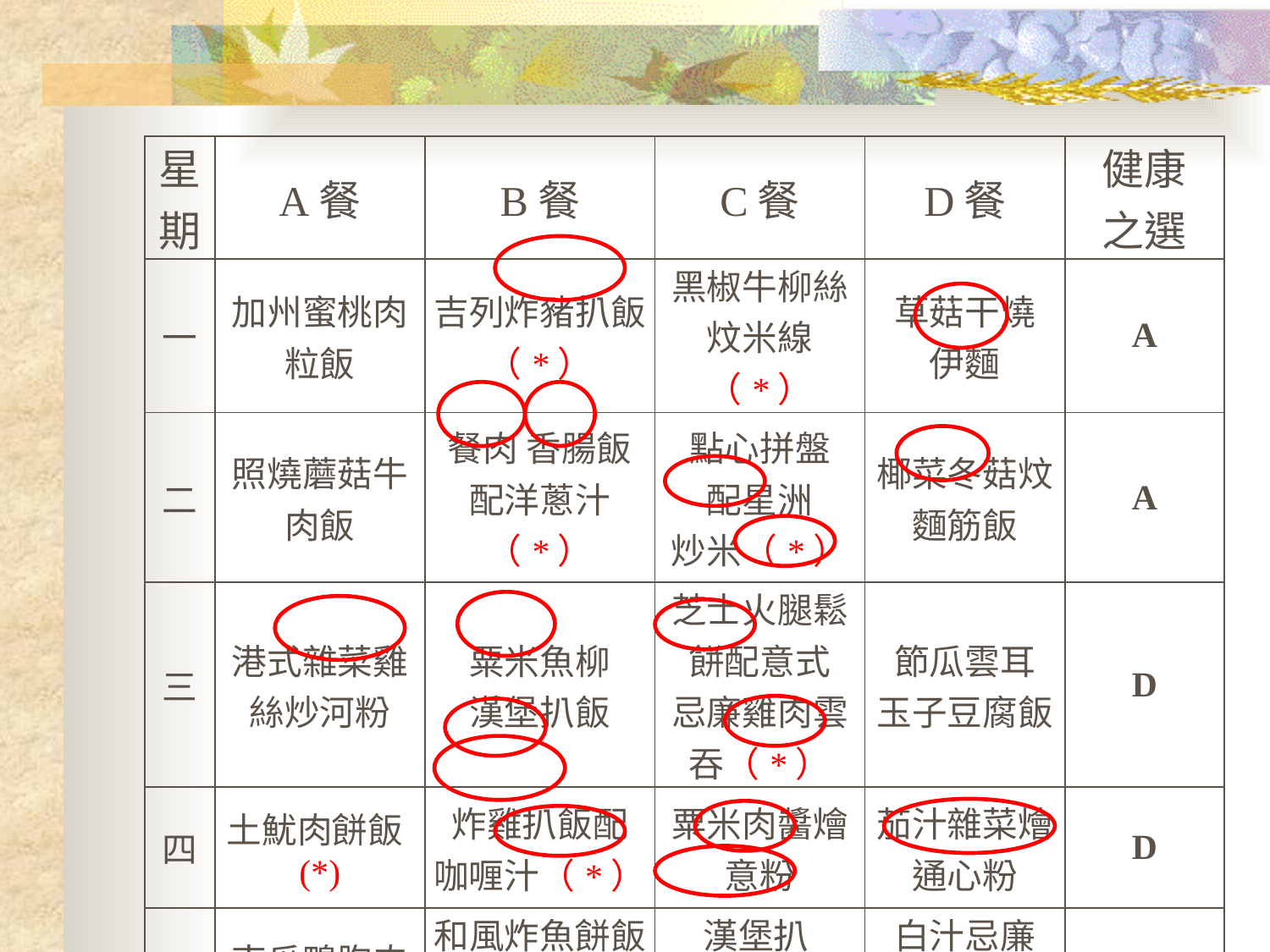

| 星期 | A餐 | B餐 | C餐 | D餐 | 健康 之選 |
| --- | --- | --- | --- | --- | --- |
| 一 | 加州蜜桃肉粒飯 | 吉列炸豬扒飯（\*） | 黑椒牛柳絲炆米線（\*） | 草菇干燒 伊麵 | A |
| 二 | 照燒蘑菇牛肉飯 | 餐肉 香腸飯 配洋蔥汁（\*） | 點心拼盤 配星洲 炒米（\*） | 椰菜冬菇炆麵筋飯 | A |
| 三 | 港式雜菜雞絲炒河粉 | 粟米魚柳 漢堡扒飯 | 芝士火腿鬆餅配意式 忌廉雞肉雲吞（\*） | 節瓜雲耳 玉子豆腐飯 | D |
| 四 | 土魷肉餅飯(\*) | 炸雞扒飯配 咖喱汁（\*） | 粟米肉醬燴意粉 | 茄汁雜菜燴通心粉 | D |
| 五 | 南瓜鴨胸肉紅米飯 | 和風炸魚餅飯配燒雞肉串（\*） | 漢堡扒 珍寶腸配粟米薯茸 | 白汁忌廉 磨菇 筆尖粉 | A |